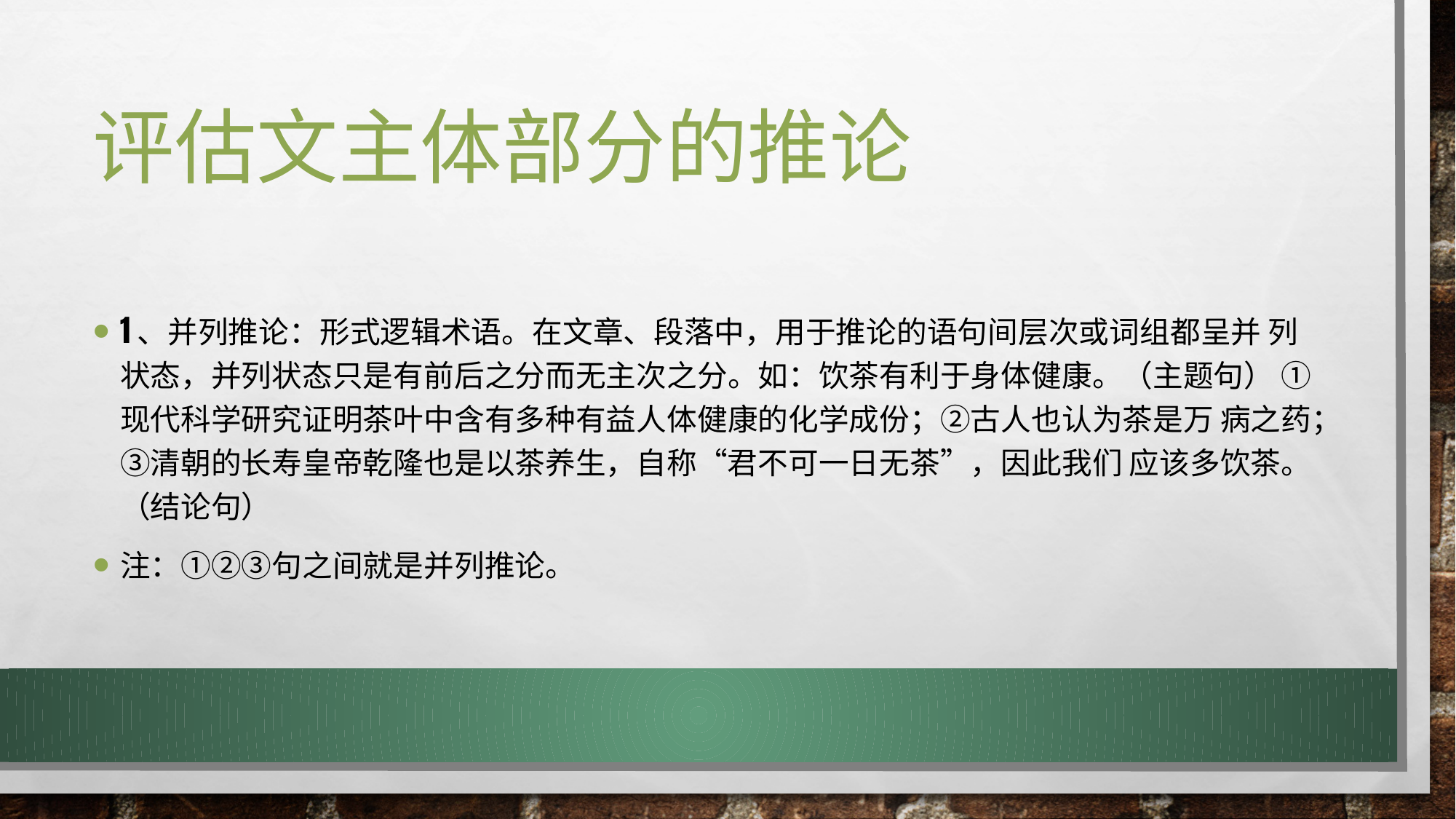

# 评估文主体部分的推论
1、并列推论：形式逻辑术语。在文章、段落中，用于推论的语句间层次或词组都呈并 列状态，并列状态只是有前后之分而无主次之分。如：饮茶有利于身体健康。（主题句） ①现代科学研究证明茶叶中含有多种有益人体健康的化学成份；②古人也认为茶是万 病之药；③清朝的长寿皇帝乾隆也是以茶养生，自称“君不可一日无茶”，因此我们 应该多饮茶。（结论句）
注：①②③句之间就是并列推论。